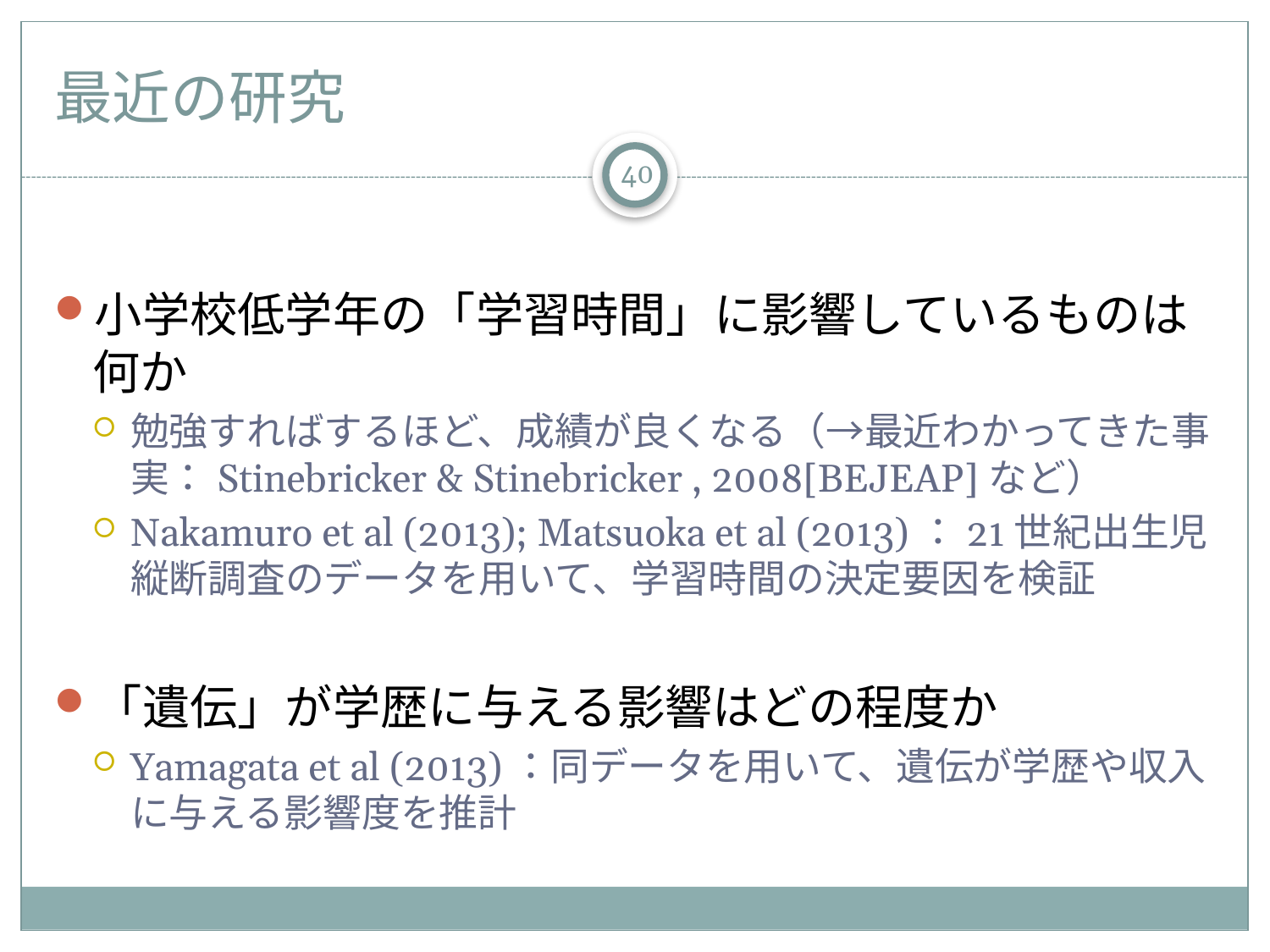

# 最近の研究
40

小学校低学年の「学習時間」に影響しているものは何か
勉強すればするほど、成績が良くなる（→最近わかってきた事実：Stinebricker & Stinebricker , 2008[BEJEAP]など）
Nakamuro et al (2013); Matsuoka et al (2013)：21世紀出生児縦断調査のデータを用いて、学習時間の決定要因を検証

「遺伝」が学歴に与える影響はどの程度か
Yamagata et al (2013)：同データを用いて、遺伝が学歴や収入に与える影響度を推計